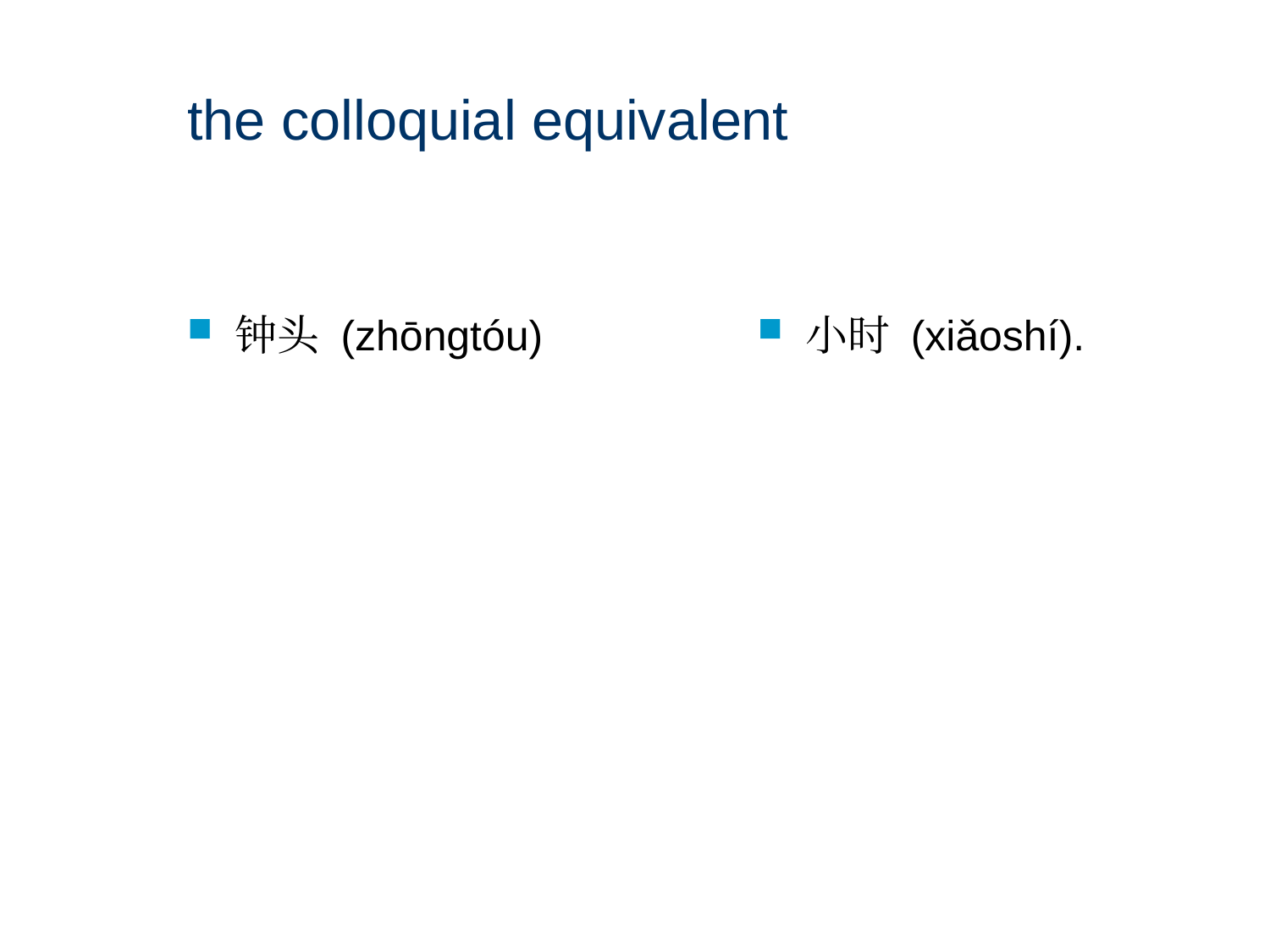

# the colloquial equivalent

钟头 (zhōngtóu)
小时 (xiǎoshí).